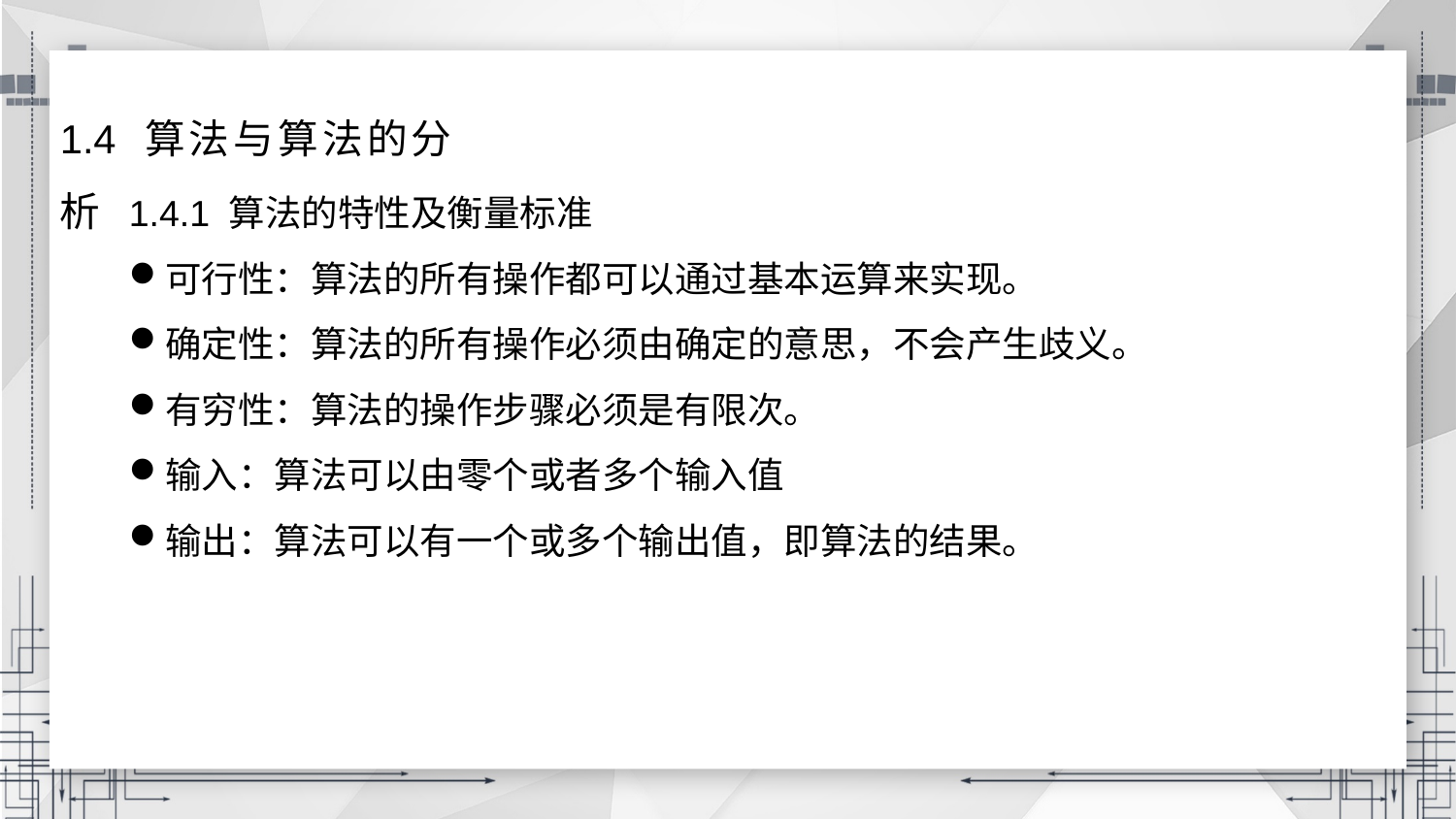

1.4 算法与算法的分析
1.4.1 算法的特性及衡量标准
可行性：算法的所有操作都可以通过基本运算来实现。
确定性：算法的所有操作必须由确定的意思，不会产生歧义。
有穷性：算法的操作步骤必须是有限次。
输入：算法可以由零个或者多个输入值
输出：算法可以有一个或多个输出值，即算法的结果。